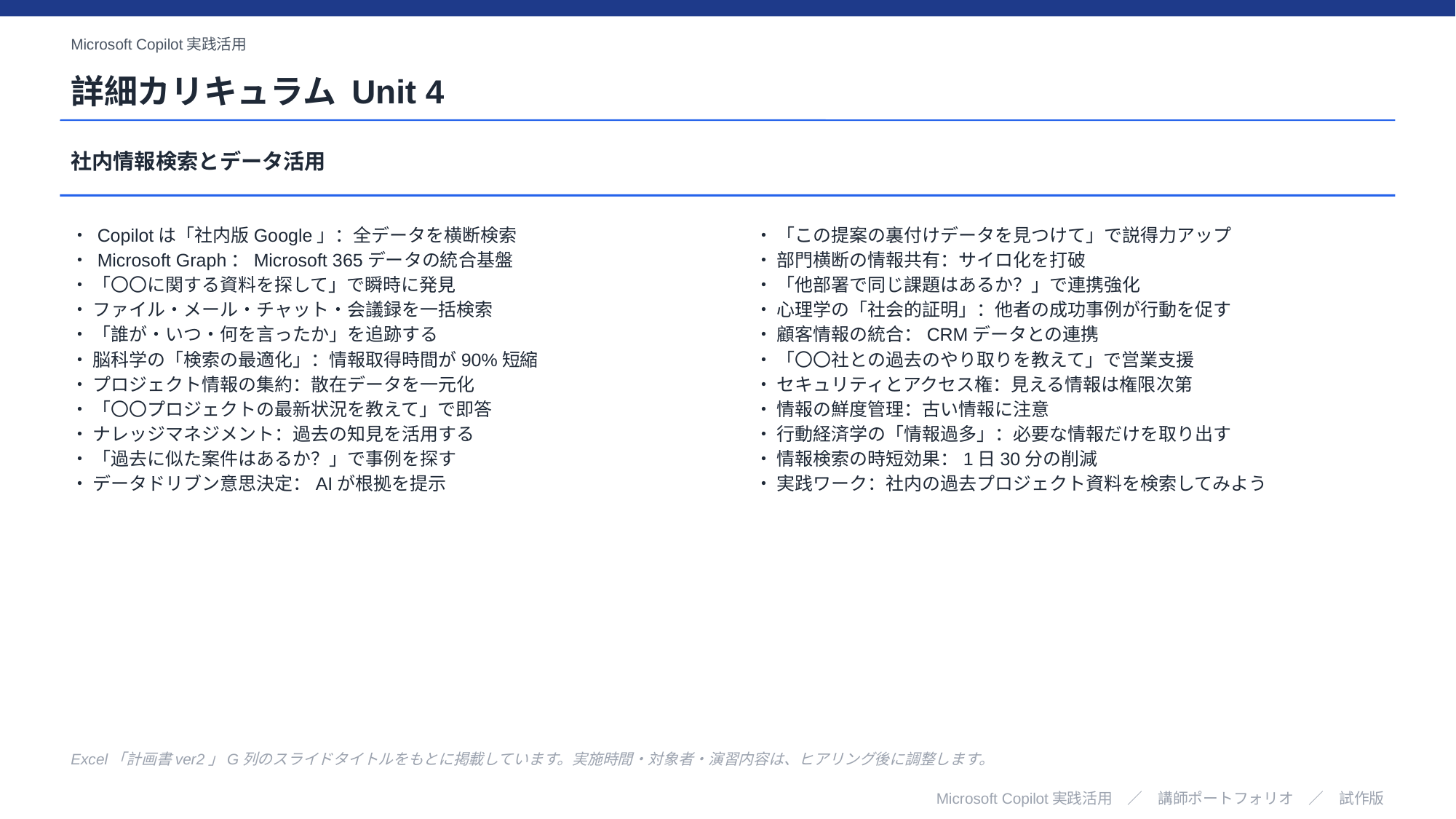

Microsoft Copilot実践活用
詳細カリキュラム Unit 4

社内情報検索とデータ活用

・ Copilotは「社内版Google」：全データを横断検索
・ Microsoft Graph：Microsoft 365データの統合基盤
・ 「〇〇に関する資料を探して」で瞬時に発見
・ ファイル・メール・チャット・会議録を一括検索
・ 「誰が・いつ・何を言ったか」を追跡する
・ 脳科学の「検索の最適化」：情報取得時間が90%短縮
・ プロジェクト情報の集約：散在データを一元化
・ 「〇〇プロジェクトの最新状況を教えて」で即答
・ ナレッジマネジメント：過去の知見を活用する
・ 「過去に似た案件はあるか？」で事例を探す
・ データドリブン意思決定：AIが根拠を提示
・ 「この提案の裏付けデータを見つけて」で説得力アップ
・ 部門横断の情報共有：サイロ化を打破
・ 「他部署で同じ課題はあるか？」で連携強化
・ 心理学の「社会的証明」：他者の成功事例が行動を促す
・ 顧客情報の統合：CRMデータとの連携
・ 「〇〇社との過去のやり取りを教えて」で営業支援
・ セキュリティとアクセス権：見える情報は権限次第
・ 情報の鮮度管理：古い情報に注意
・ 行動経済学の「情報過多」：必要な情報だけを取り出す
・ 情報検索の時短効果：1日30分の削減
・ 実践ワーク：社内の過去プロジェクト資料を検索してみよう
Excel「計画書ver2」G列のスライドタイトルをもとに掲載しています。実施時間・対象者・演習内容は、ヒアリング後に調整します。
Microsoft Copilot実践活用　／　講師ポートフォリオ　／　試作版